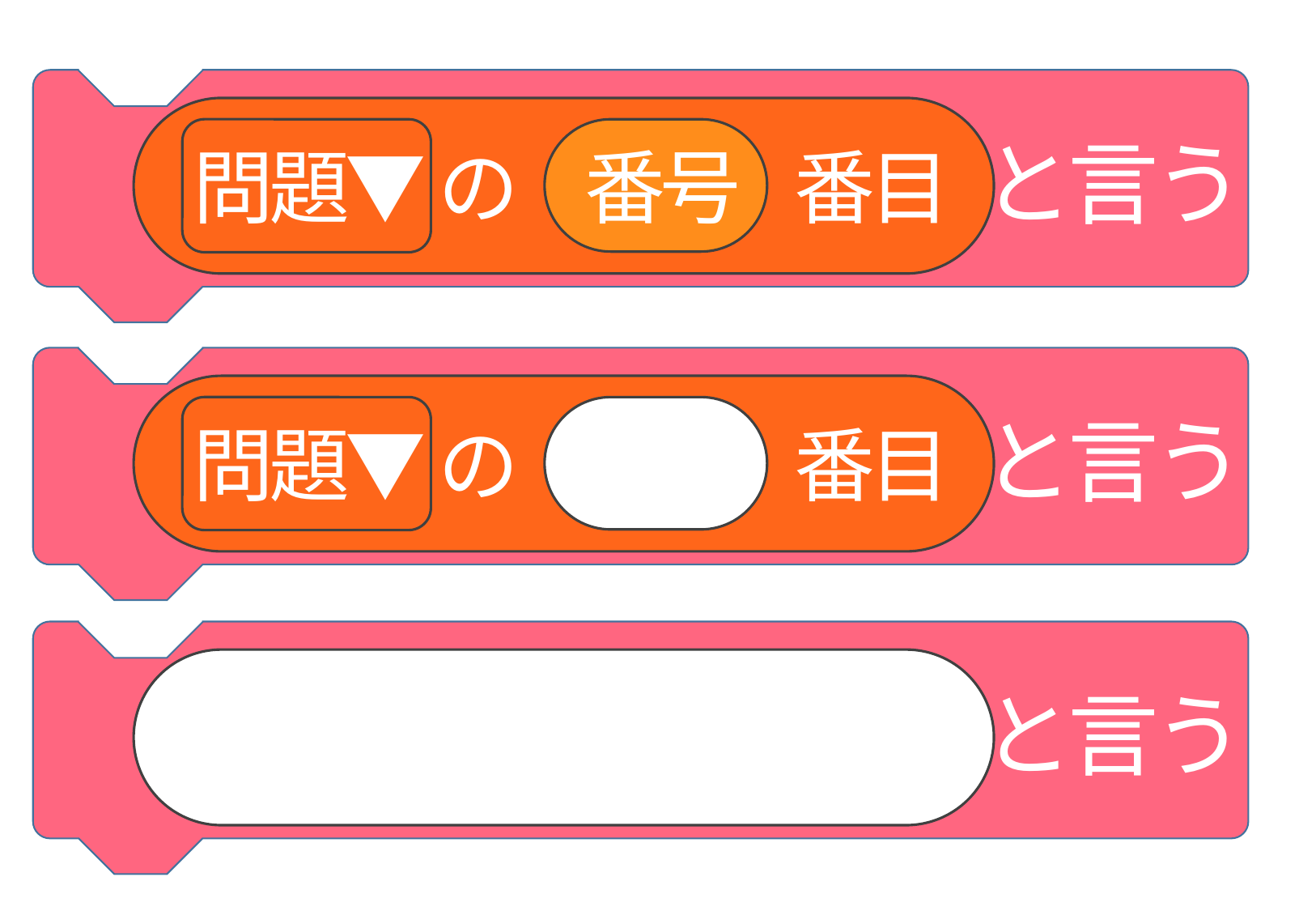

番号
番目
問題▼
の
と言う

番目
問題▼
の
と言う

と言う